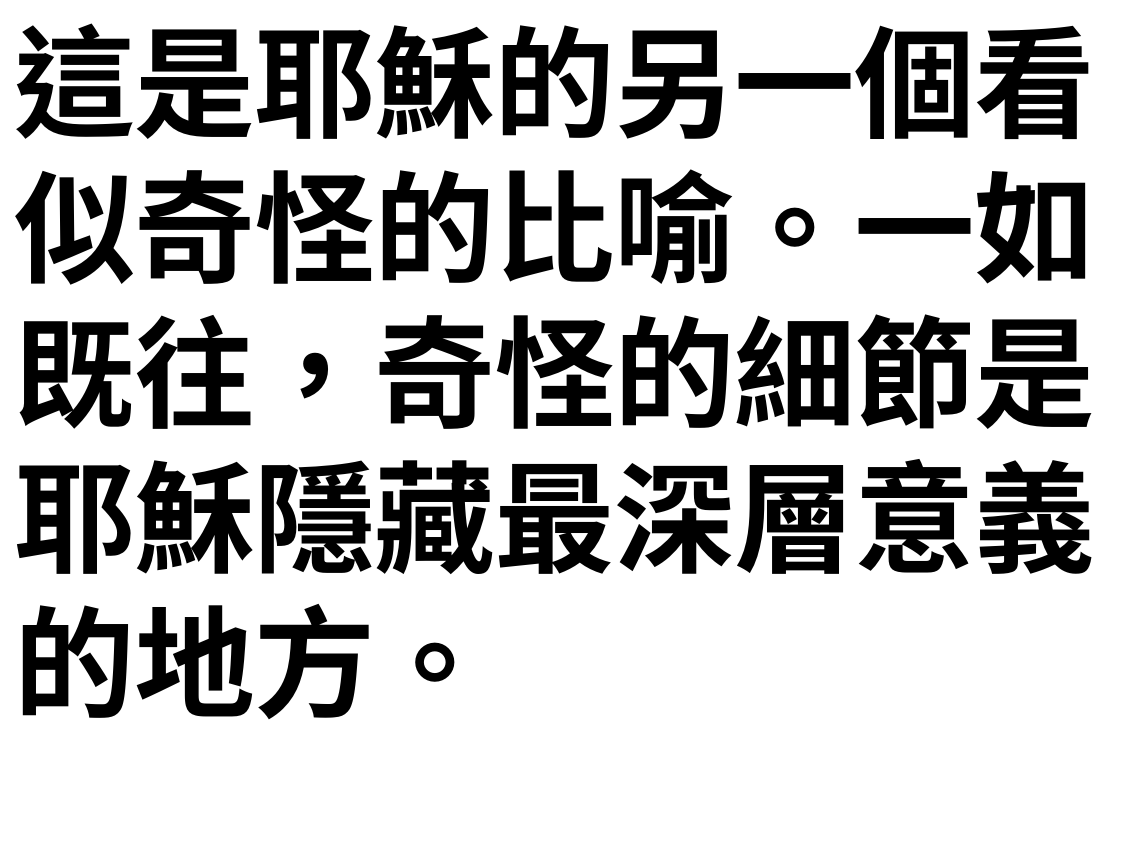

這是耶穌的另一個看似奇怪的比喻。一如既往，奇怪的細節是耶穌隱藏最深層意義的地方。